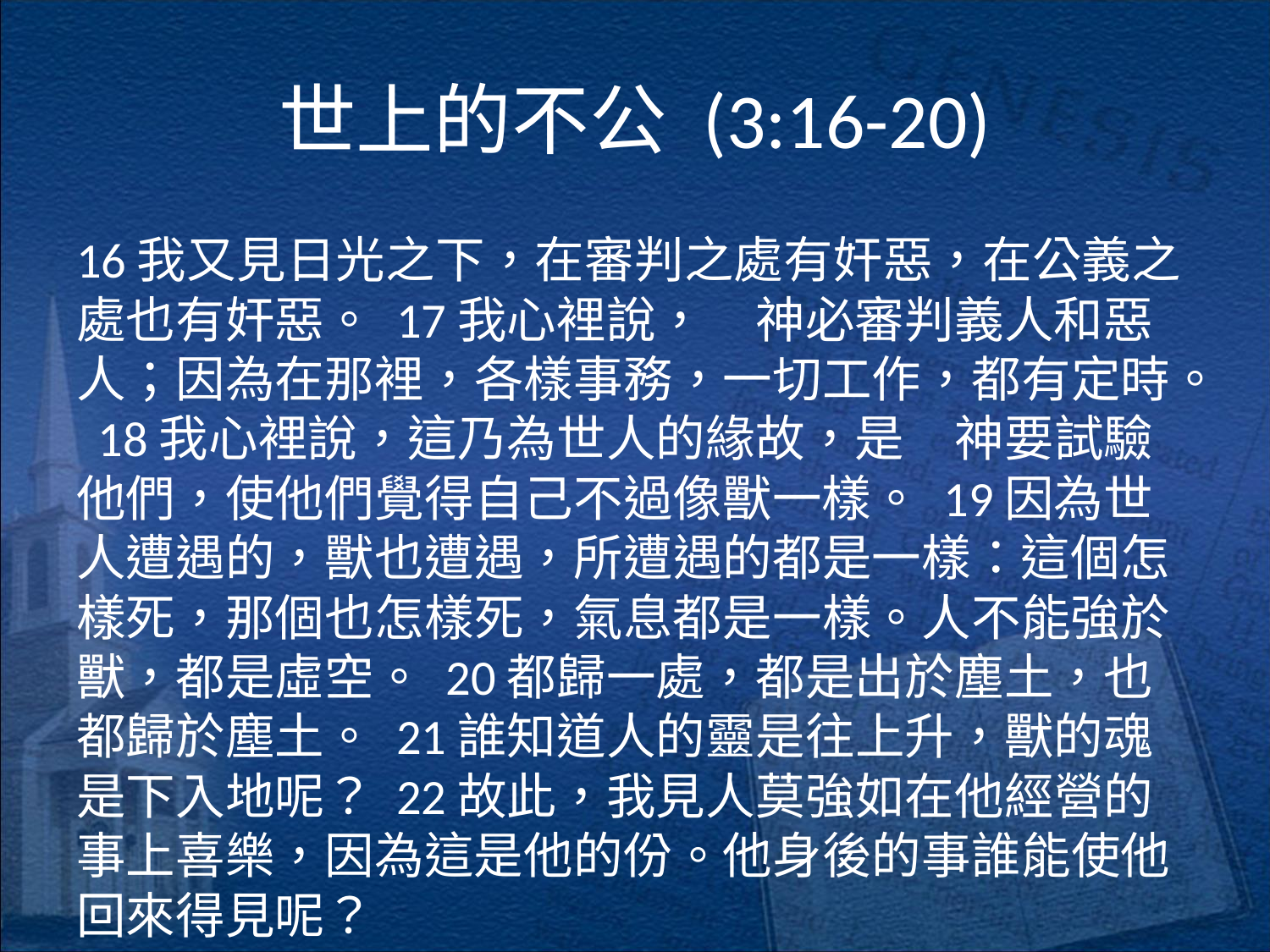

# 世上的不公 (3:16-20)
16我又見日光之下，在審判之處有奸惡，在公義之處也有奸惡。 17我心裡說，　神必審判義人和惡人；因為在那裡，各樣事務，一切工作，都有定時。 18我心裡說，這乃為世人的緣故，是　神要試驗他們，使他們覺得自己不過像獸一樣。 19因為世人遭遇的，獸也遭遇，所遭遇的都是一樣：這個怎樣死，那個也怎樣死，氣息都是一樣。人不能強於獸，都是虛空。 20都歸一處，都是出於塵土，也都歸於塵土。 21誰知道人的靈是往上升，獸的魂是下入地呢？ 22故此，我見人莫強如在他經營的事上喜樂，因為這是他的份。他身後的事誰能使他回來得見呢？